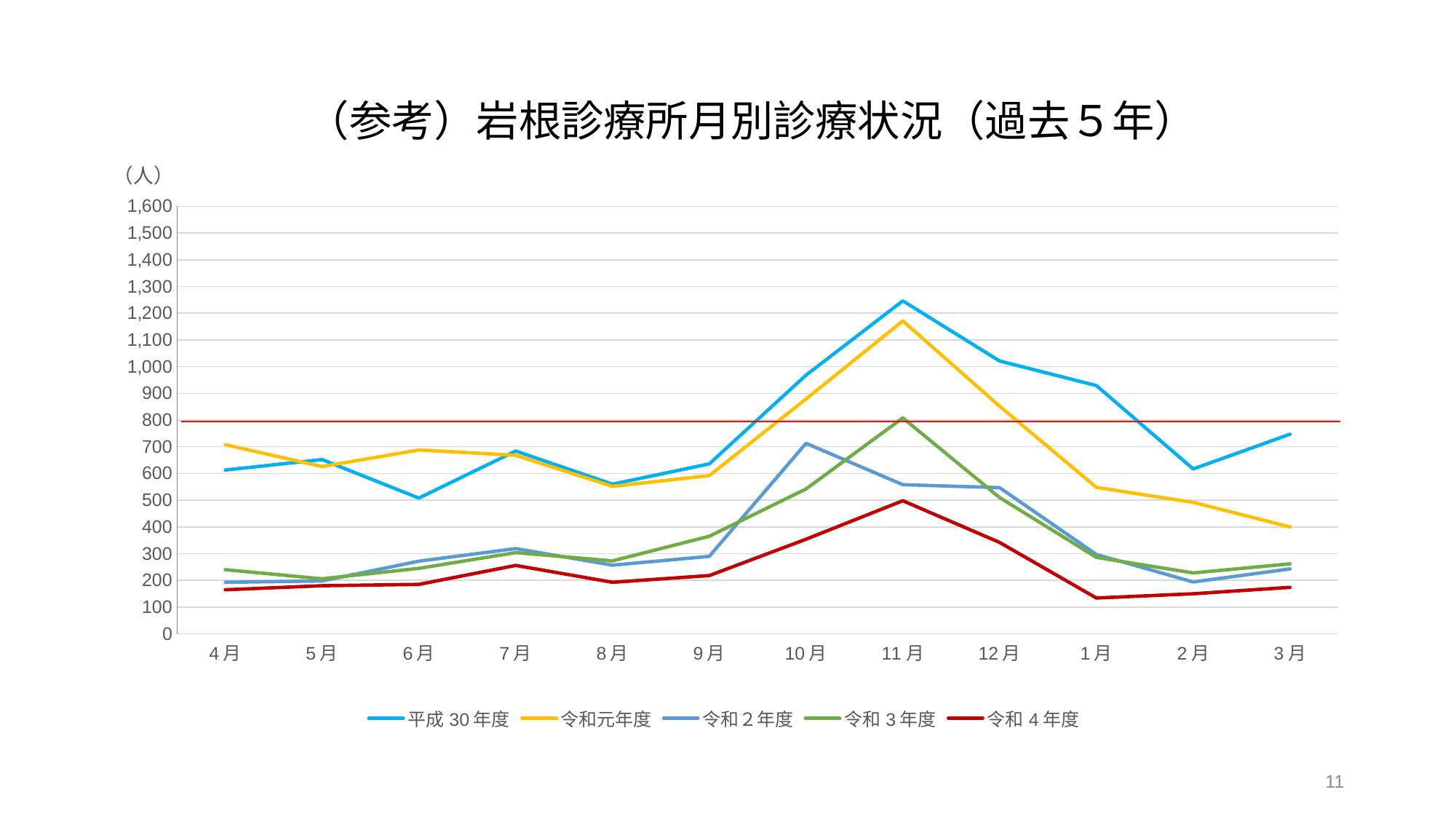

# （参考）岩根診療所月別診療状況（過去５年）

### Chart:

| Category | 平成30年度 | 令和元年度 | 令和２年度 | 令和3年度 | 令和4年度 |
|---|---|---|---|---|---|
| 4月 | 613.0 | 708.0 | 193.0 | 240.0 | 165.0 |
| 5月 | 652.0 | 626.0 | 198.0 | 206.0 | 180.0 |
| 6月 | 508.0 | 688.0 | 272.0 | 245.0 | 185.0 |
| 7月 | 684.0 | 668.0 | 319.0 | 304.0 | 256.0 |
| 8月 | 560.0 | 552.0 | 257.0 | 273.0 | 193.0 |
| 9月 | 636.0 | 592.0 | 290.0 | 365.0 | 218.0 |
| 10月 | 968.0 | 879.0 | 713.0 | 542.0 | 354.0 |
| 11月 | 1246.0 | 1171.0 | 558.0 | 808.0 | 498.0 |
| 12月 | 1021.0 | 852.0 | 547.0 | 510.0 | 342.0 |
| 1月 | 929.0 | 548.0 | 297.0 | 286.0 | 134.0 |
| 2月 | 617.0 | 492.0 | 194.0 | 228.0 | 150.0 |
| 3月 | 747.0 | 400.0 | 243.0 | 262.0 | 174.0 |
11